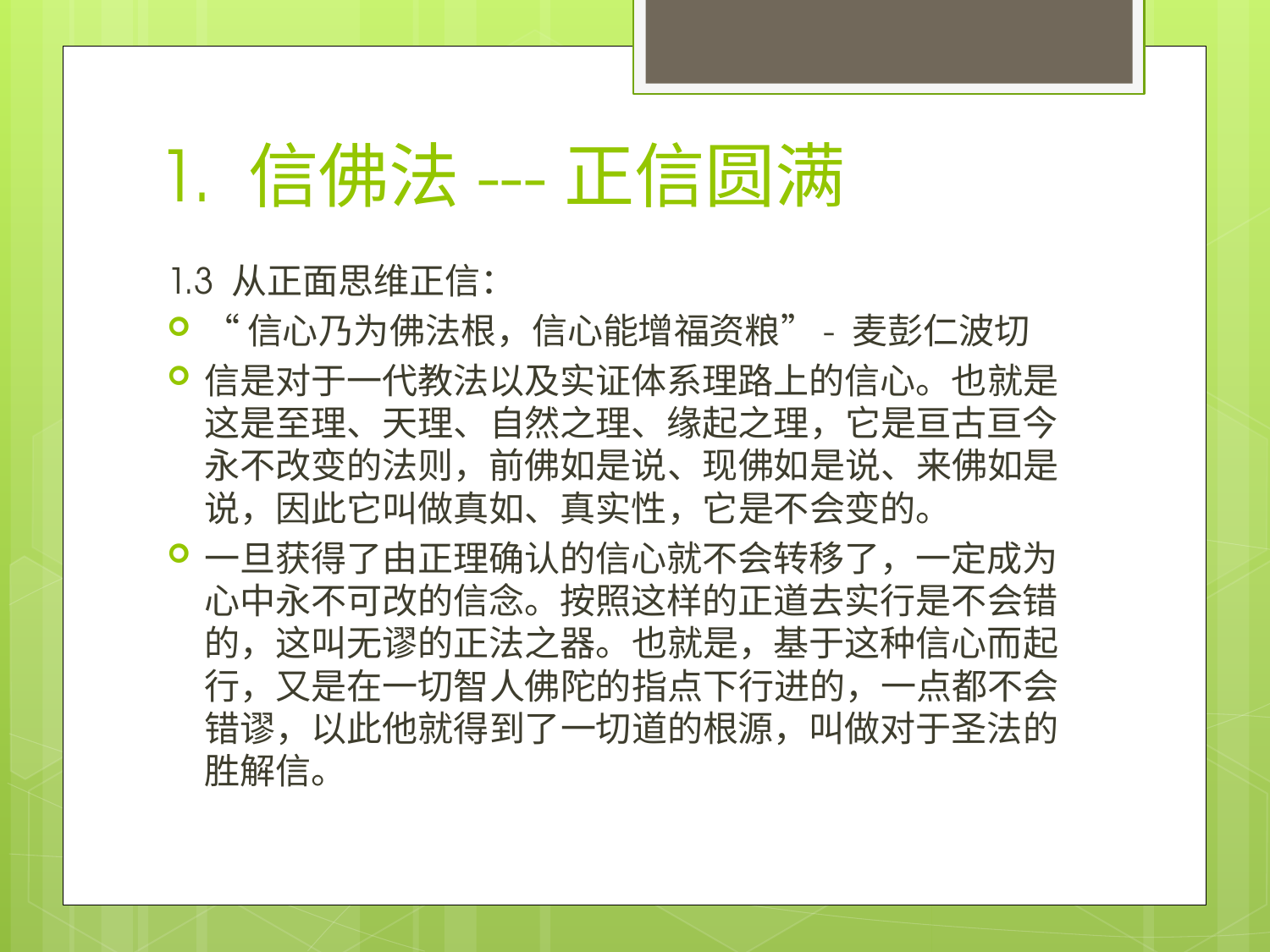

# 1. 信佛法---正信圆满
1.3 从正面思维正信：
“信心乃为佛法根，信心能增福资粮”- 麦彭仁波切
信是对于一代教法以及实证体系理路上的信心。也就是这是至理、天理、自然之理、缘起之理，它是亘古亘今永不改变的法则，前佛如是说、现佛如是说、来佛如是说，因此它叫做真如、真实性，它是不会变的。
一旦获得了由正理确认的信心就不会转移了，一定成为心中永不可改的信念。按照这样的正道去实行是不会错的，这叫无谬的正法之器。也就是，基于这种信心而起行，又是在一切智人佛陀的指点下行进的，一点都不会错谬，以此他就得到了一切道的根源，叫做对于圣法的胜解信。